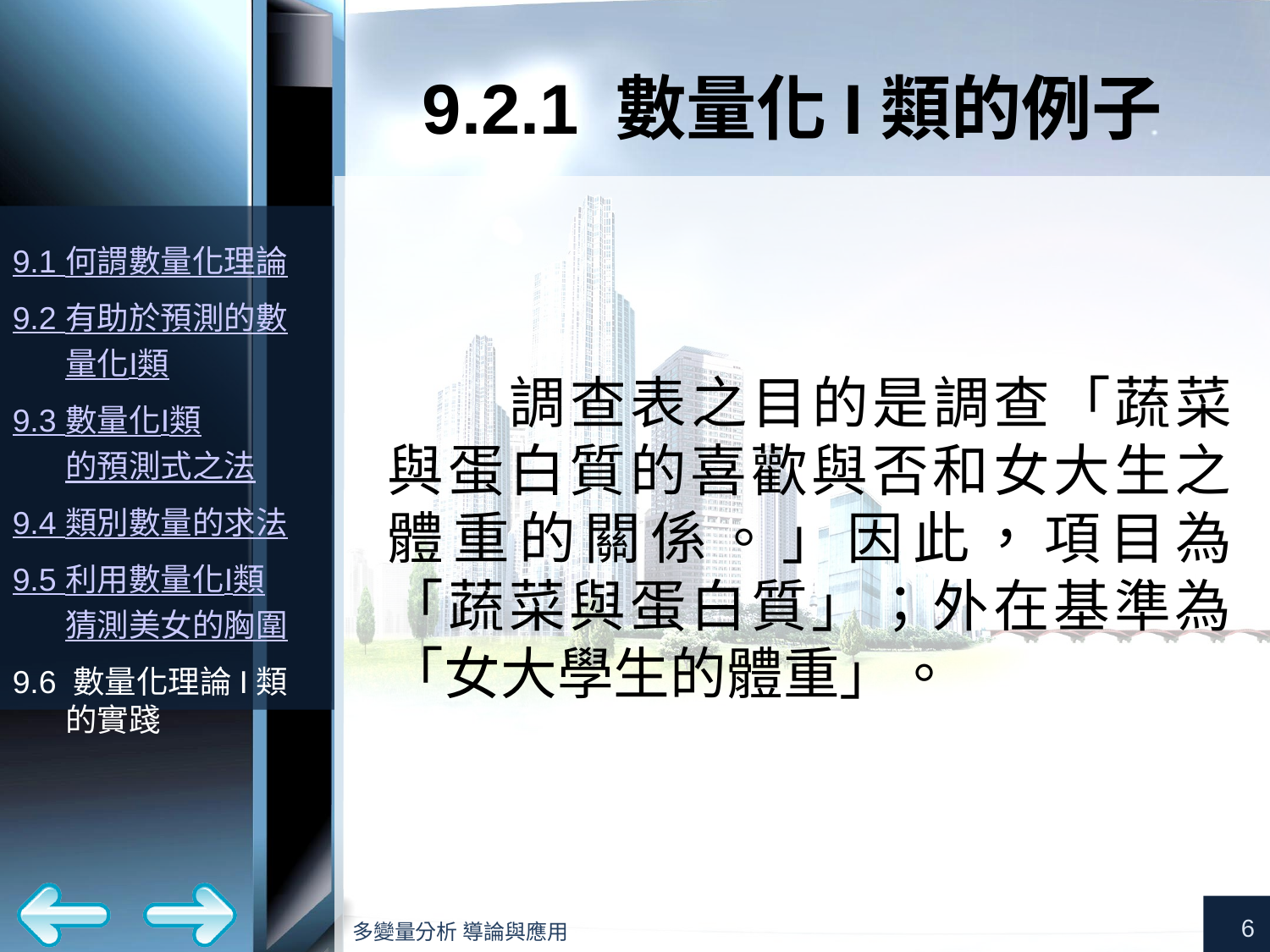

# 9.2.1 數量化I類的例子
調查表之目的是調查「蔬菜與蛋白質的喜歡與否和女大生之體重的關係。」因此，項目為「蔬菜與蛋白質」；外在基準為「女大學生的體重」。
6
多變量分析 導論與應用